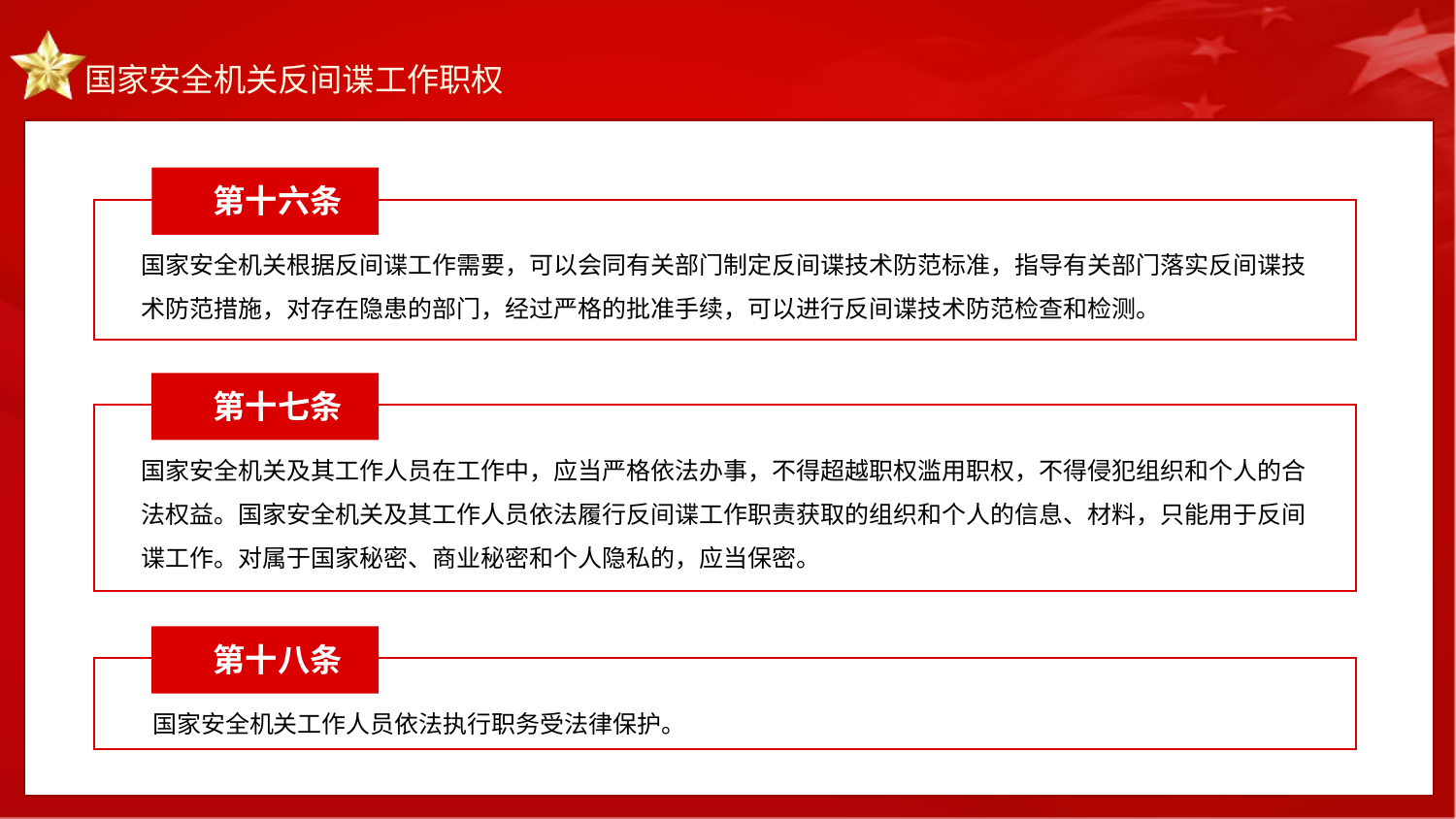

第十六条

国家安全机关根据反间谍工作需要，可以会同有关部门制定反间谍技术防范标准，指导有关部门落实反间谍技术防范措施，对存在隐患的部门，经过严格的批准手续，可以进行反间谍技术防范检查和检测。

第十七条

国家安全机关及其工作人员在工作中，应当严格依法办事，不得超越职权滥用职权，不得侵犯组织和个人的合法权益。国家安全机关及其工作人员依法履行反间谍工作职责获取的组织和个人的信息、材料，只能用于反间谍工作。对属于国家秘密、商业秘密和个人隐私的，应当保密。

第十八条

 国家安全机关工作人员依法执行职务受法律保护。